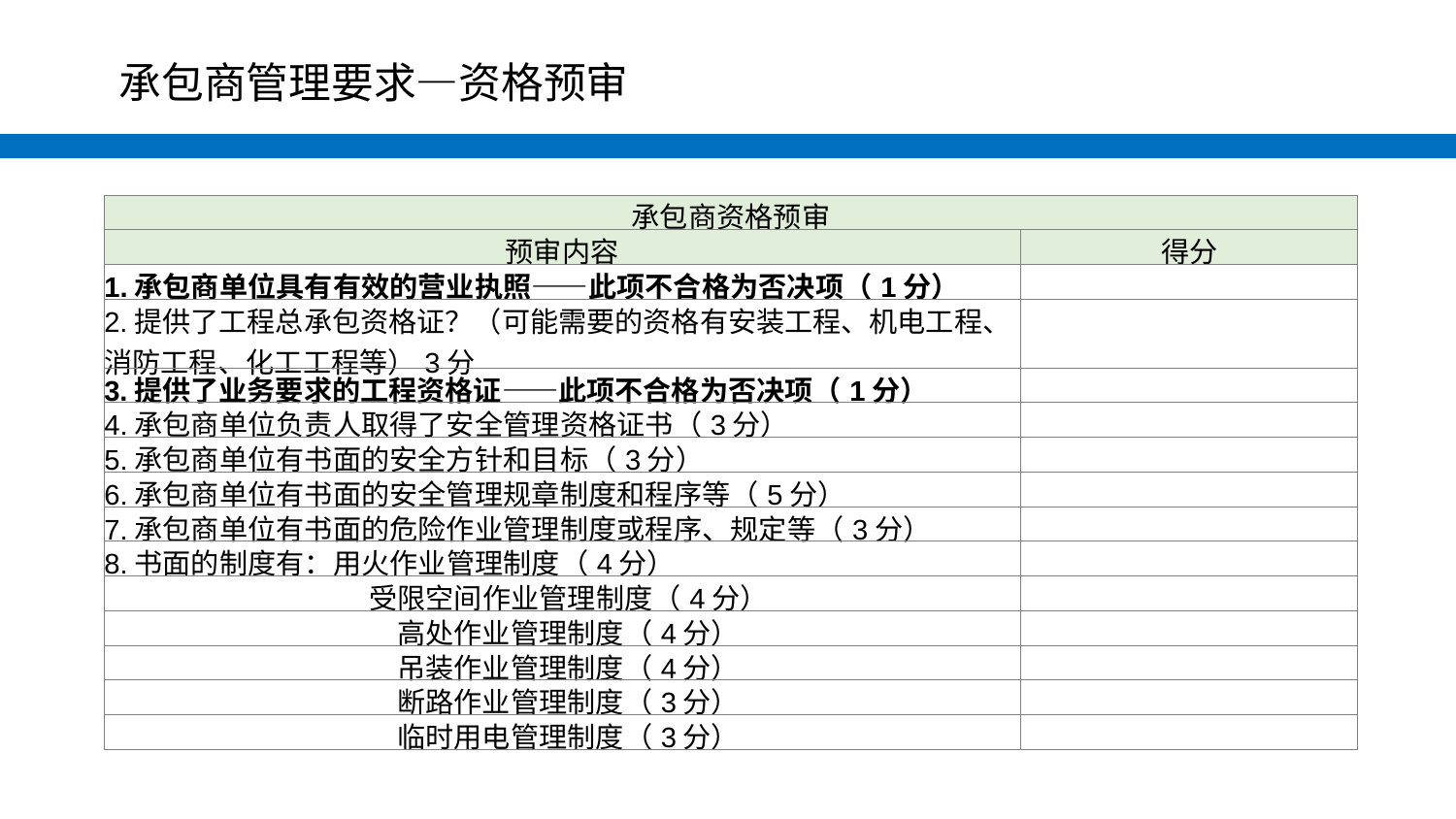

#
承包商管理要求—资格预审
| 承包商资格预审 |  |
| --- | --- |
| 预审内容 | 得分 |
| 1.承包商单位具有有效的营业执照——此项不合格为否决项（1分） |  |
| 2.提供了工程总承包资格证？（可能需要的资格有安装工程、机电工程、 消防工程、化工工程等）3分 |  |
| 3.提供了业务要求的工程资格证——此项不合格为否决项（1分） |  |
| 4.承包商单位负责人取得了安全管理资格证书（3分） |  |
| 5.承包商单位有书面的安全方针和目标（3分） |  |
| 6.承包商单位有书面的安全管理规章制度和程序等（5分） |  |
| 7.承包商单位有书面的危险作业管理制度或程序、规定等（3分） |  |
| 8.书面的制度有：用火作业管理制度（4分） |  |
| 受限空间作业管理制度（4分） |  |
| 高处作业管理制度（4分） |  |
| 吊装作业管理制度（4分） |  |
| 断路作业管理制度（3分） |  |
| 临时用电管理制度（3分） |  |